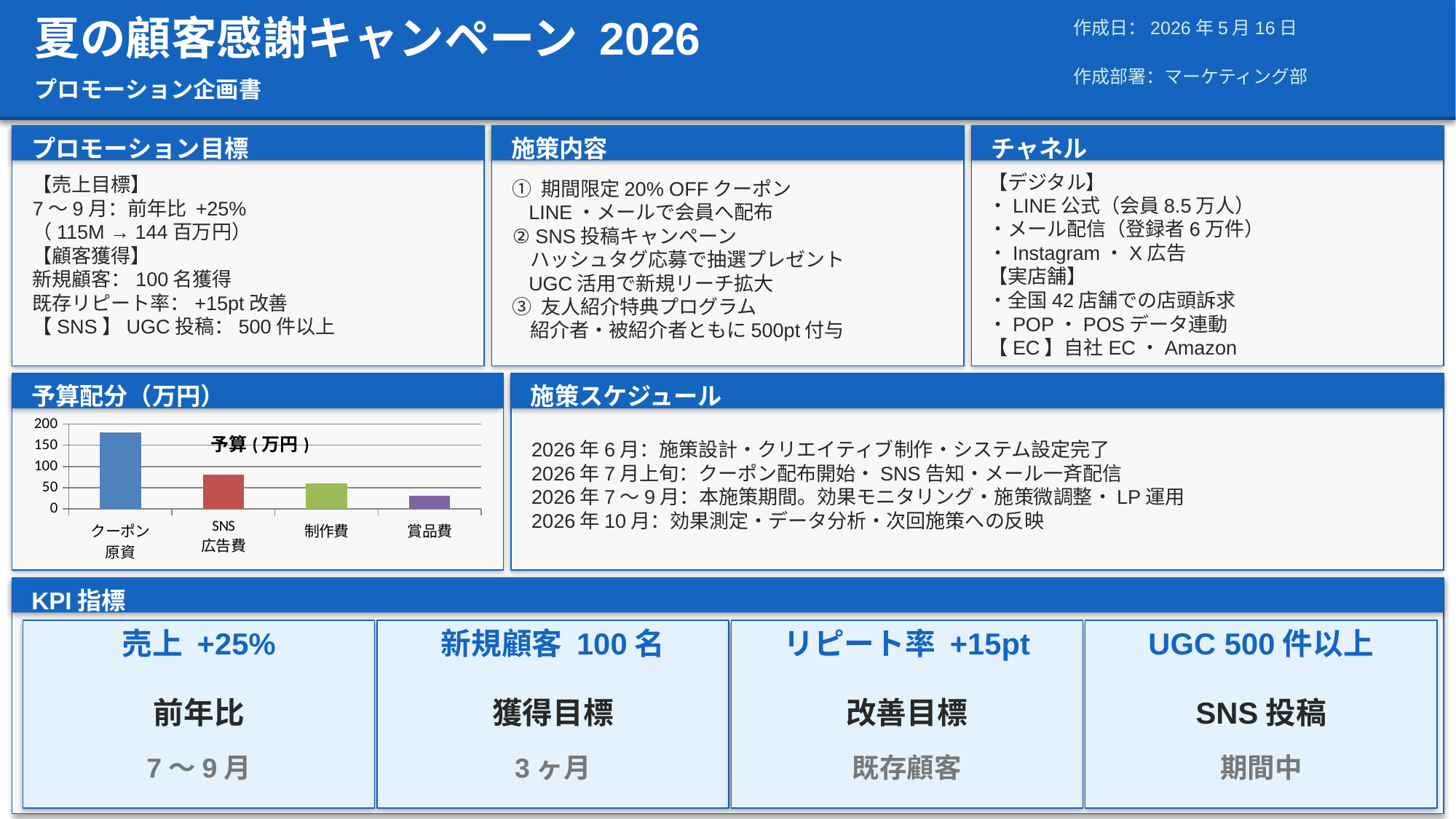

夏の顧客感謝キャンペーン 2026
作成日：2026年5月16日
作成部署：マーケティング部
プロモーション企画書

プロモーション目標
施策内容
チャネル
【デジタル】
・LINE公式（会員8.5万人）
・メール配信（登録者6万件）
・Instagram・X広告
【実店舗】
・全国42店舗での店頭訴求
・POP・POSデータ連動
【EC】自社EC・Amazon
【売上目標】
7〜9月：前年比 +25%
（115M → 144百万円）
【顧客獲得】
新規顧客：100名獲得
既存リピート率：+15pt改善
【SNS】UGC投稿：500件以上
① 期間限定20% OFFクーポン
   LINE・メールで会員へ配布
② SNS投稿キャンペーン
   ハッシュタグ応募で抽選プレゼント
   UGC活用で新規リーチ拡大
③ 友人紹介特典プログラム
   紹介者・被紹介者ともに500pt付与

予算配分（万円）
施策スケジュール

### Chart:

| Category | 予算(万円) |
|---|---|
| クーポン
原資 | 180.0 |
| SNS
広告費 | 80.0 |
| 制作費 | 60.0 |
| 賞品費 | 30.0 |
2026年6月：施策設計・クリエイティブ制作・システム設定完了
2026年7月上旬：クーポン配布開始・SNS告知・メール一斉配信
2026年7〜9月：本施策期間。効果モニタリング・施策微調整・LP運用
2026年10月：効果測定・データ分析・次回施策への反映

KPI指標
売上 +25%
新規顧客 100名
リピート率 +15pt
UGC 500件以上

前年比
獲得目標
改善目標
SNS投稿
7〜9月
3ヶ月
既存顧客
期間中